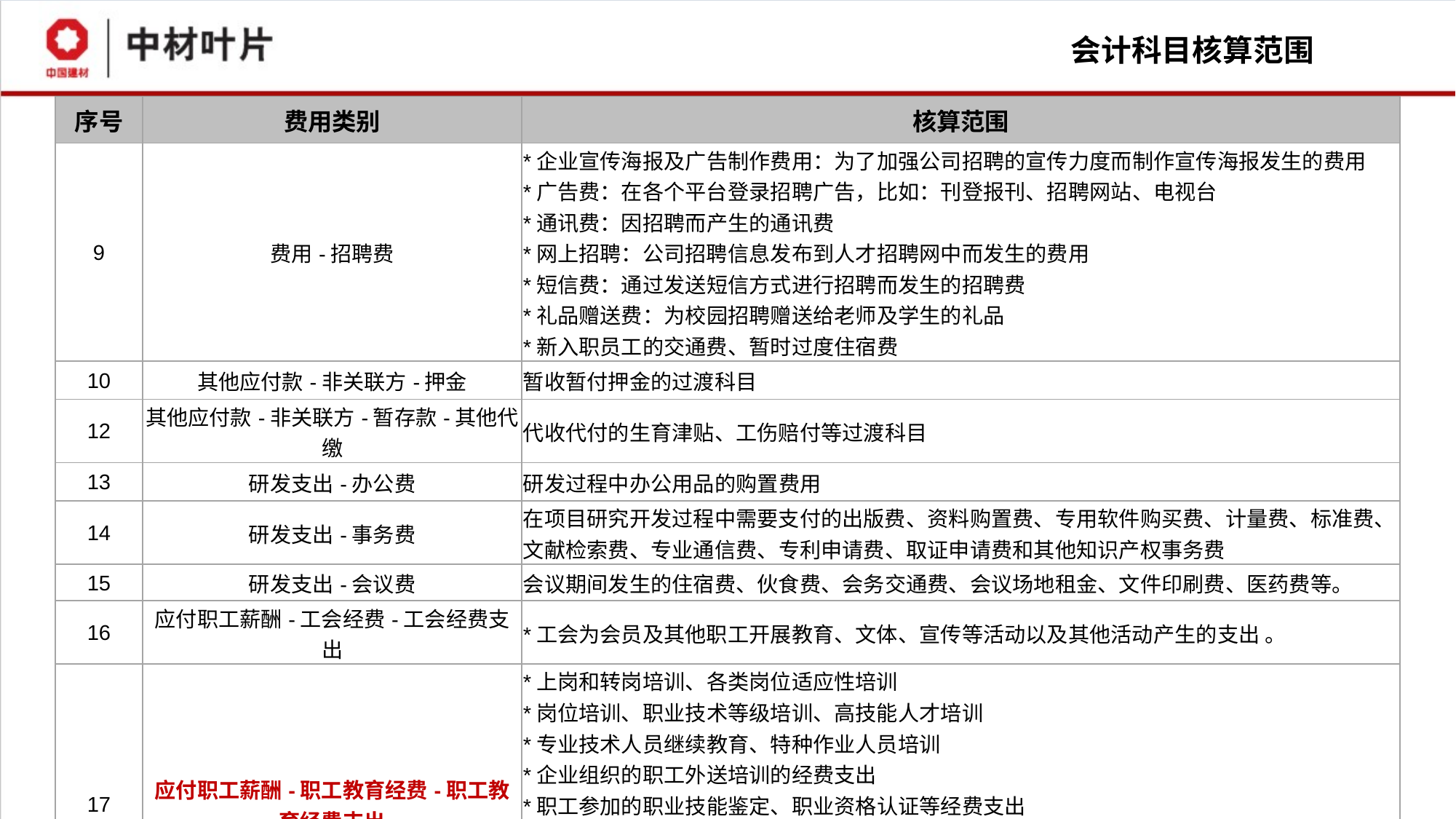

会计科目核算范围

| 序号 | 费用类别 | 核算范围 |
| --- | --- | --- |
| 9 | 费用-招聘费 | \*企业宣传海报及广告制作费用：为了加强公司招聘的宣传力度而制作宣传海报发生的费用 \*广告费：在各个平台登录招聘广告，比如：刊登报刊、招聘网站、电视台 \*通讯费：因招聘而产生的通讯费 \*网上招聘：公司招聘信息发布到人才招聘网中而发生的费用 \*短信费：通过发送短信方式进行招聘而发生的招聘费 \*礼品赠送费：为校园招聘赠送给老师及学生的礼品 \*新入职员工的交通费、暂时过度住宿费 |
| 10 | 其他应付款-非关联方-押金 | 暂收暂付押金的过渡科目 |
| 12 | 其他应付款-非关联方-暂存款-其他代缴 | 代收代付的生育津贴、工伤赔付等过渡科目 |
| 13 | 研发支出-办公费 | 研发过程中办公用品的购置费用 |
| 14 | 研发支出-事务费 | 在项目研究开发过程中需要支付的出版费、资料购置费、专用软件购买费、计量费、标准费、文献检索费、专业通信费、专利申请费、取证申请费和其他知识产权事务费 |
| 15 | 研发支出-会议费 | 会议期间发生的住宿费、伙食费、会务交通费、会议场地租金、文件印刷费、医药费等。 |
| 16 | 应付职工薪酬-工会经费-工会经费支出 | \*工会为会员及其他职工开展教育、文体、宣传等活动以及其他活动产生的支出 。 |
| 17 | 应付职工薪酬-职工教育经费-职工教育经费支出 | \*上岗和转岗培训、各类岗位适应性培训 \*岗位培训、职业技术等级培训、高技能人才培训 \*专业技术人员继续教育、特种作业人员培训 \*企业组织的职工外送培训的经费支出 \*职工参加的职业技能鉴定、职业资格认证等经费支出 \*购置教学设备与设施 \*职工岗位自学成才奖励费用 \*职工教育培训管理费用（例：组织培训发生的场地租赁、餐费等） \*有关职工教育的其他开支（例：外出参加培训人员的餐费等） |